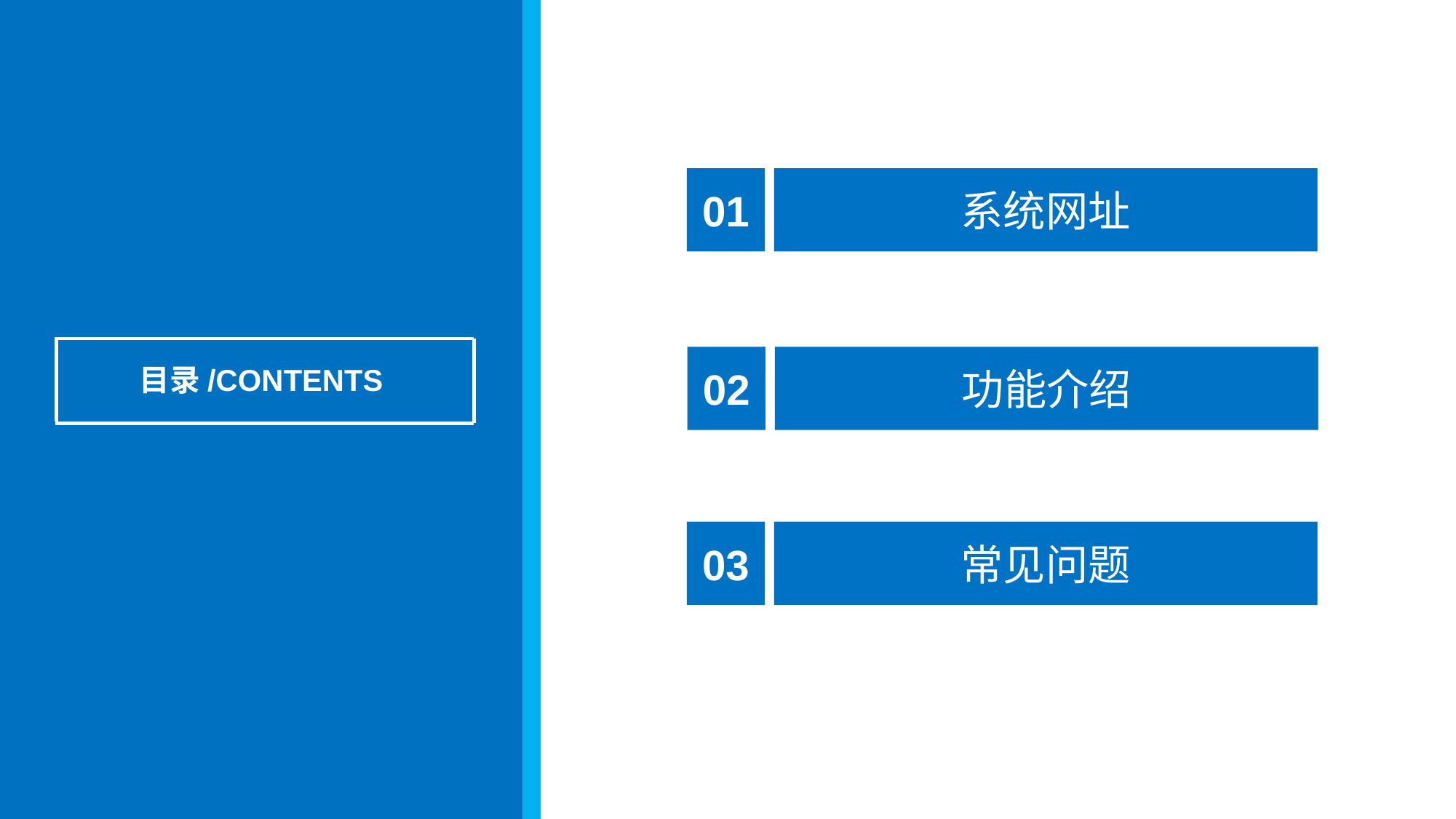

01
系统网址
02
功能介绍
目录/CONTENTS
03
常见问题